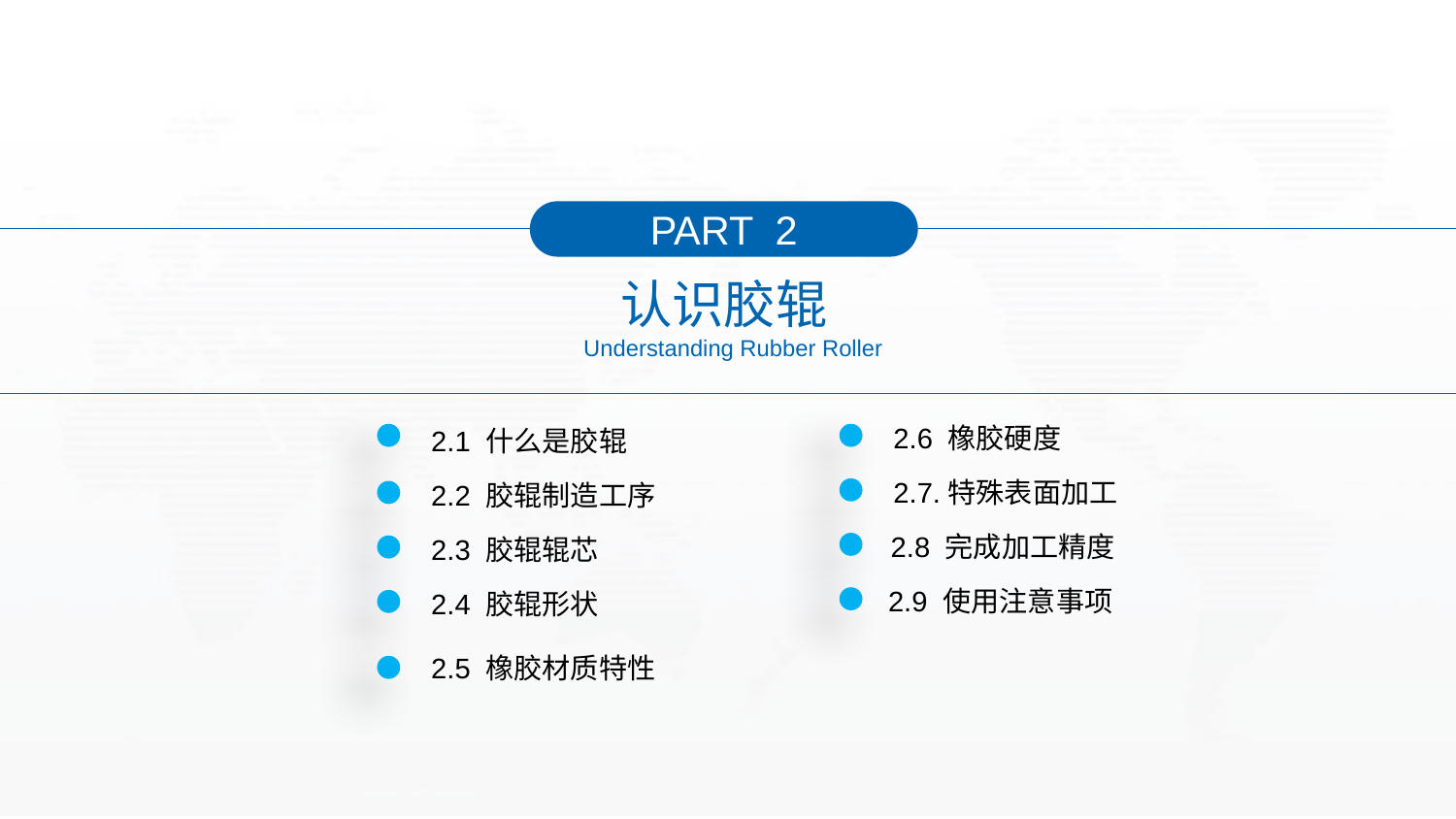

PART  2
认识胶辊
    Understanding Rubber Roller

2.6 橡胶硬度
2.1 什么是胶辊

2.7.特殊表面加工
2.2 胶辊制造工序

2.8 完成加工精度
2.3 胶辊辊芯

2.9 使用注意事项
2.4 胶辊形状

2.5 橡胶材质特性

23